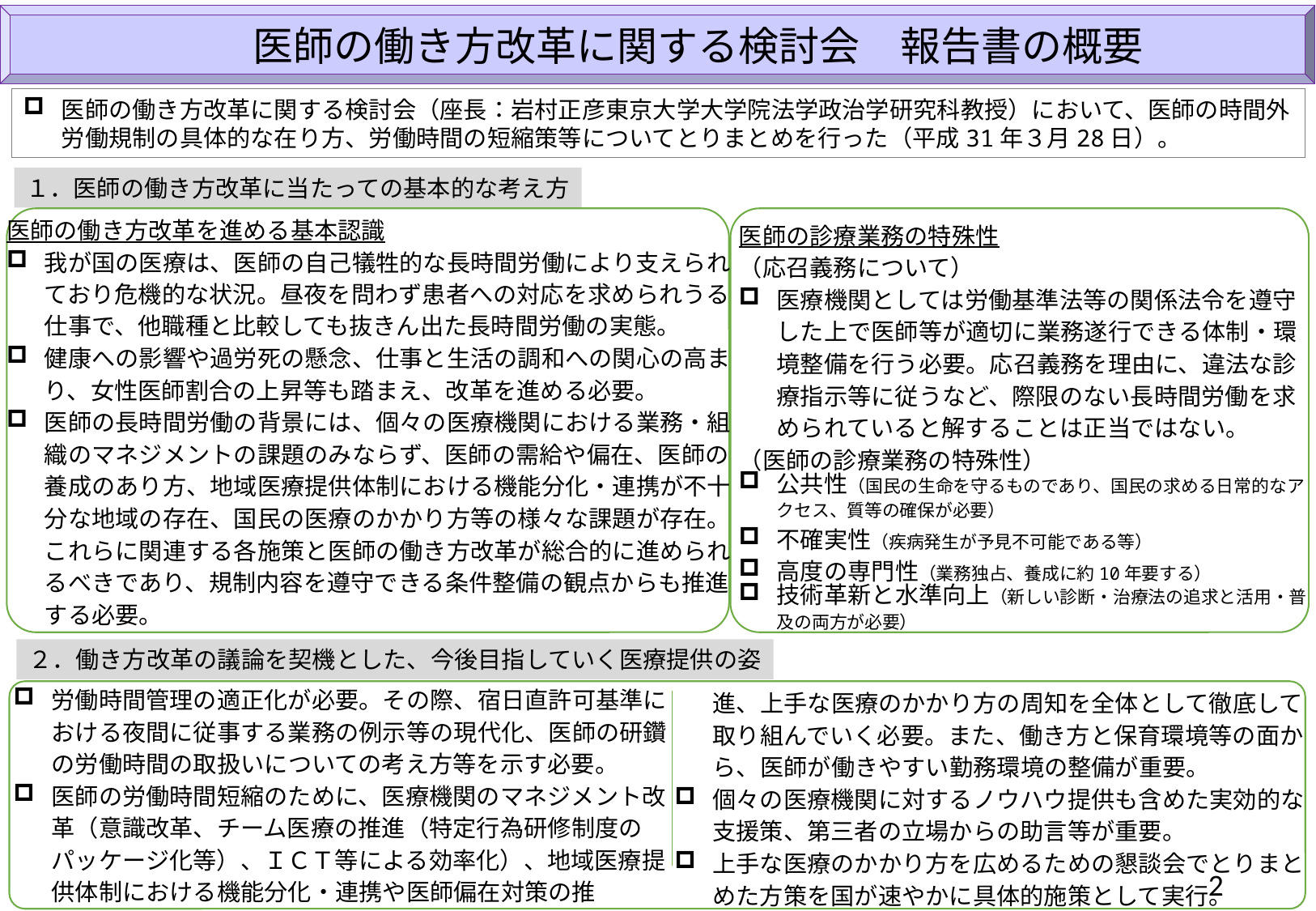

医師の働き方改革に関する検討会　報告書の概要
医師の働き方改革に関する検討会（座長：岩村正彦東京大学大学院法学政治学研究科教授）において、医師の時間外労働規制の具体的な在り方、労働時間の短縮策等についてとりまとめを行った（平成31年３月28日）。
１．医師の働き方改革に当たっての基本的な考え方
医師の働き方改革を進める基本認識
我が国の医療は、医師の自己犠牲的な長時間労働により支えられており危機的な状況。昼夜を問わず患者への対応を求められうる仕事で、他職種と比較しても抜きん出た長時間労働の実態。
健康への影響や過労死の懸念、仕事と生活の調和への関心の高まり、女性医師割合の上昇等も踏まえ、改革を進める必要。
医師の長時間労働の背景には、個々の医療機関における業務・組織のマネジメントの課題のみならず、医師の需給や偏在、医師の養成のあり方、地域医療提供体制における機能分化・連携が不十分な地域の存在、国民の医療のかかり方等の様々な課題が存在。これらに関連する各施策と医師の働き方改革が総合的に進められるべきであり、規制内容を遵守できる条件整備の観点からも推進する必要。

医師の診療業務の特殊性
（応召義務について）
医療機関としては労働基準法等の関係法令を遵守した上で医師等が適切に業務遂行できる体制・環境整備を行う必要。応召義務を理由に、違法な診療指示等に従うなど、際限のない長時間労働を求められていると解することは正当ではない。
（医師の診療業務の特殊性）
公共性（国民の生命を守るものであり、国民の求める日常的なアクセス、質等の確保が必要）
不確実性（疾病発生が予見不可能である等）
高度の専門性（業務独占、養成に約10年要する）
技術革新と水準向上（新しい診断・治療法の追求と活用・普及の両方が必要）
２．働き方改革の議論を契機とした、今後目指していく医療提供の姿
労働時間管理の適正化が必要。その際、宿日直許可基準における夜間に従事する業務の例示等の現代化、医師の研鑽の労働時間の取扱いについての考え方等を示す必要。
医師の労働時間短縮のために、医療機関のマネジメント改革（意識改革、チーム医療の推進（特定行為研修制度のパッケージ化等）、ＩＣＴ等による効率化）、地域医療提供体制における機能分化・連携や医師偏在対策の推
進、上手な医療のかかり方の周知を全体として徹底して取り組んでいく必要。また、働き方と保育環境等の面から、医師が働きやすい勤務環境の整備が重要。
個々の医療機関に対するノウハウ提供も含めた実効的な支援策、第三者の立場からの助言等が重要。
上手な医療のかかり方を広めるための懇談会でとりまとめた方策を国が速やかに具体的施策として実行。

2